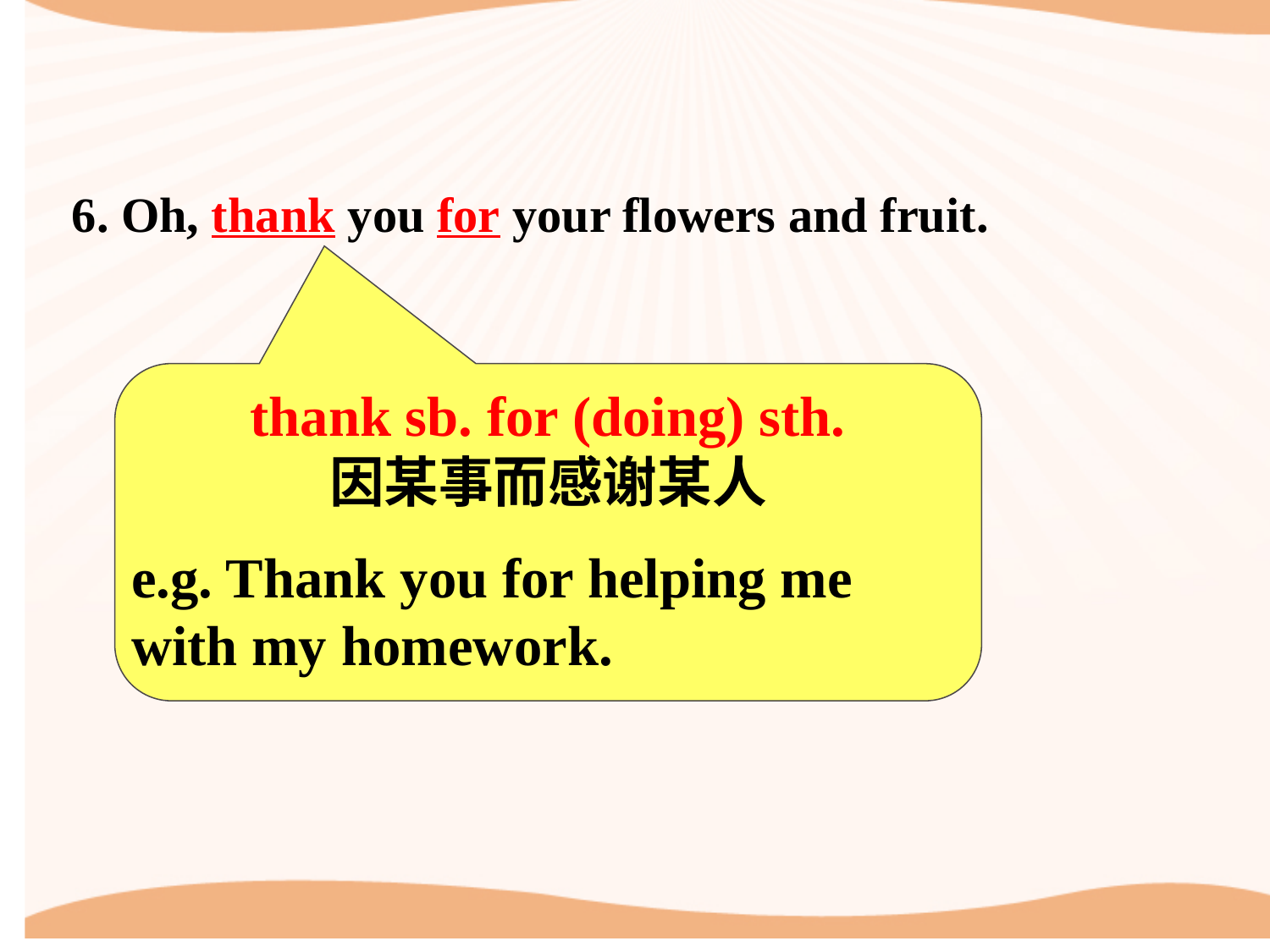

6. Oh, thank you for your flowers and fruit.

thank sb. for (doing) sth.
因某事而感谢某人
e.g. Thank you for helping me with my homework.